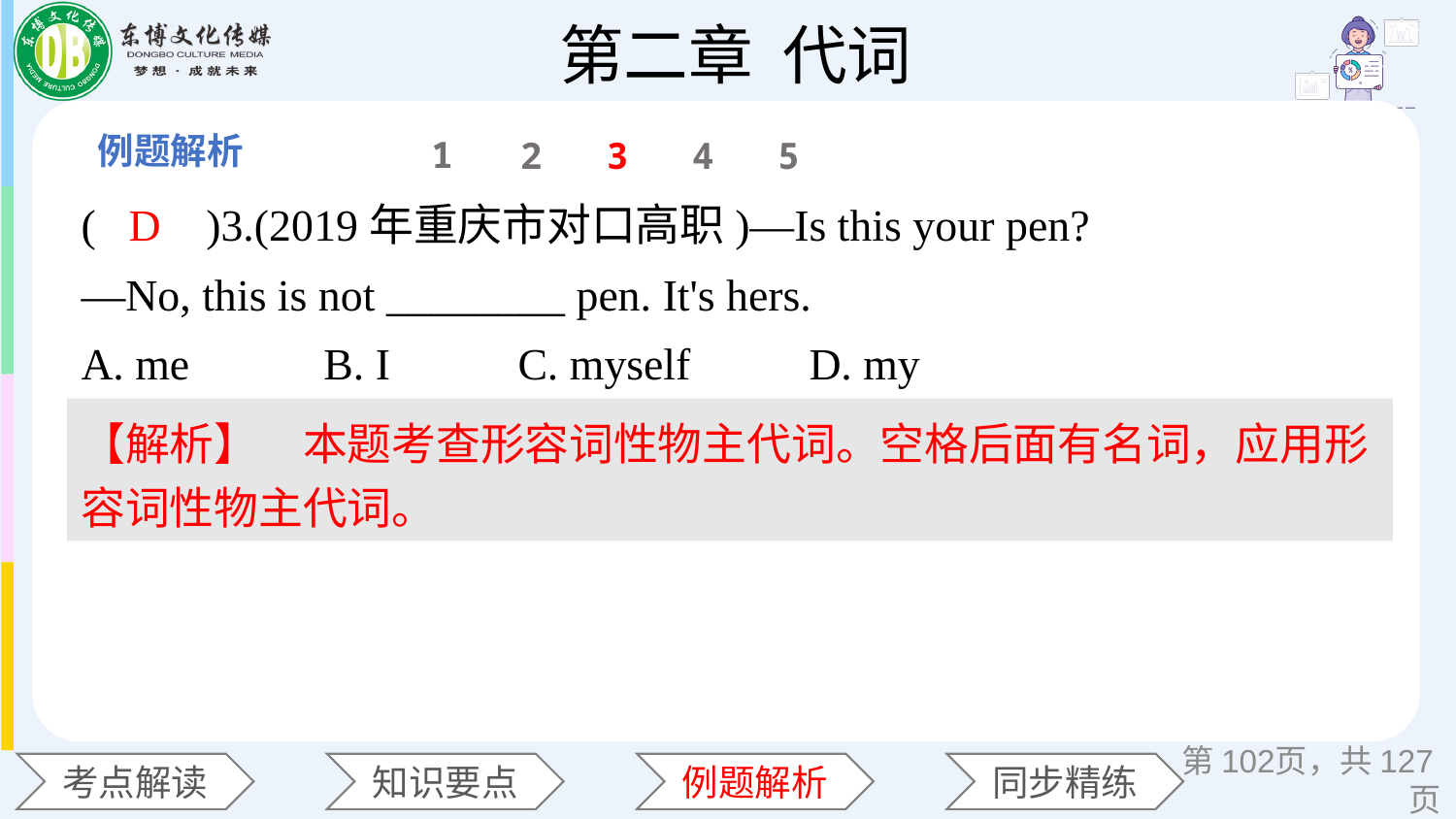

1
2
3
4
5
(　　)3.(2019年重庆市对口高职)—Is this your pen?
—No, this is not ________ pen. It's hers.
A. me            B. I    	C. myself    	D. my
D
【解析】　本题考查形容词性物主代词。空格后面有名词，应用形容词性物主代词。
第102页，共127页